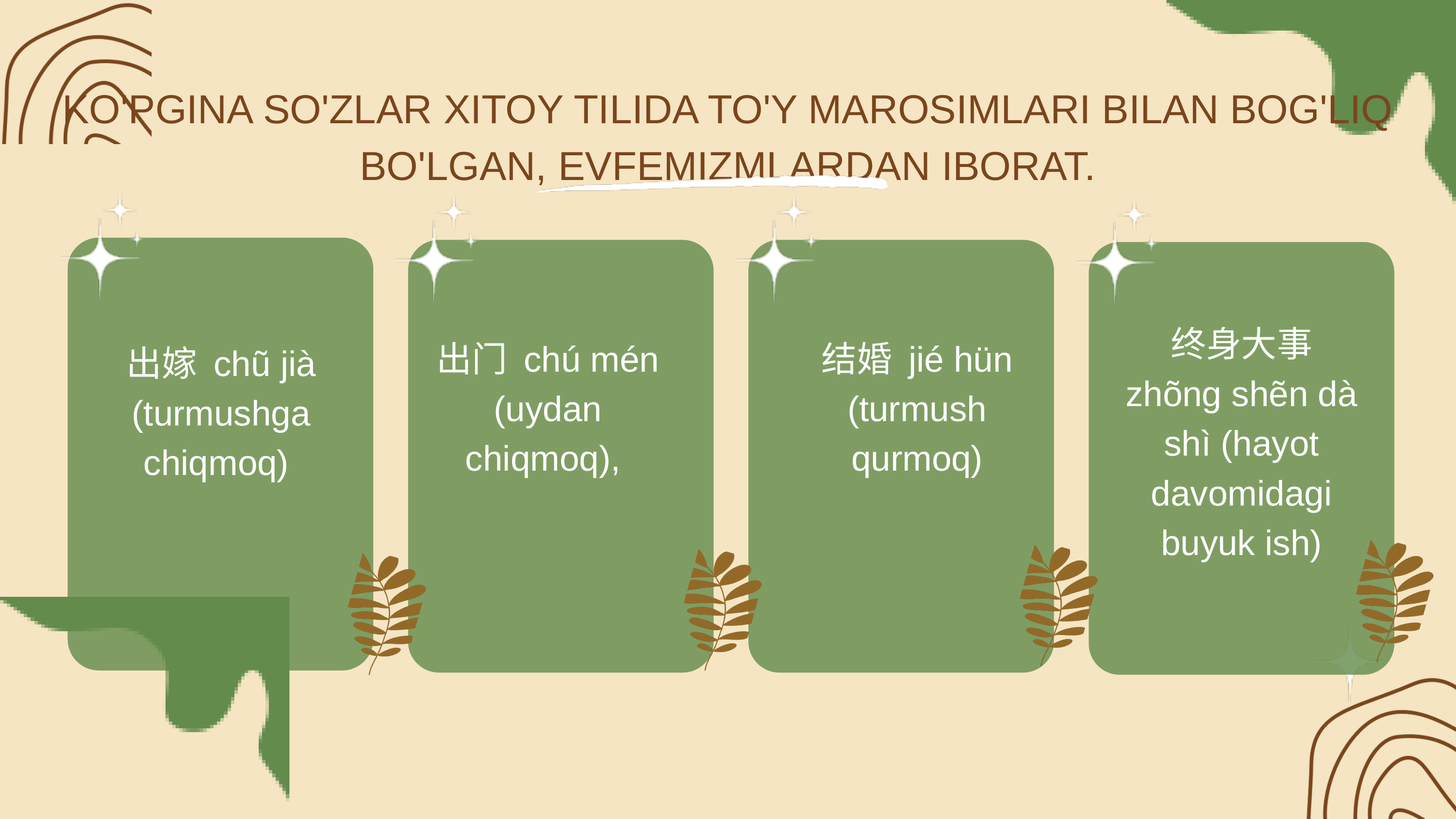

KO'PGINA SO'ZLAR XITOY TILIDA TO'Y MAROSIMLARI BILAN BOG'LIQ BO'LGAN, EVFEMIZMLARDAN IBORAT.

终身大事 zhõng shẽn dà shì (hayot davomidagi buyuk ish)

出嫁 chũ jià (turmushga chiqmoq)

出门 chú mén (uydan chiqmoq),

结婚 jié hün (turmush
qurmoq)